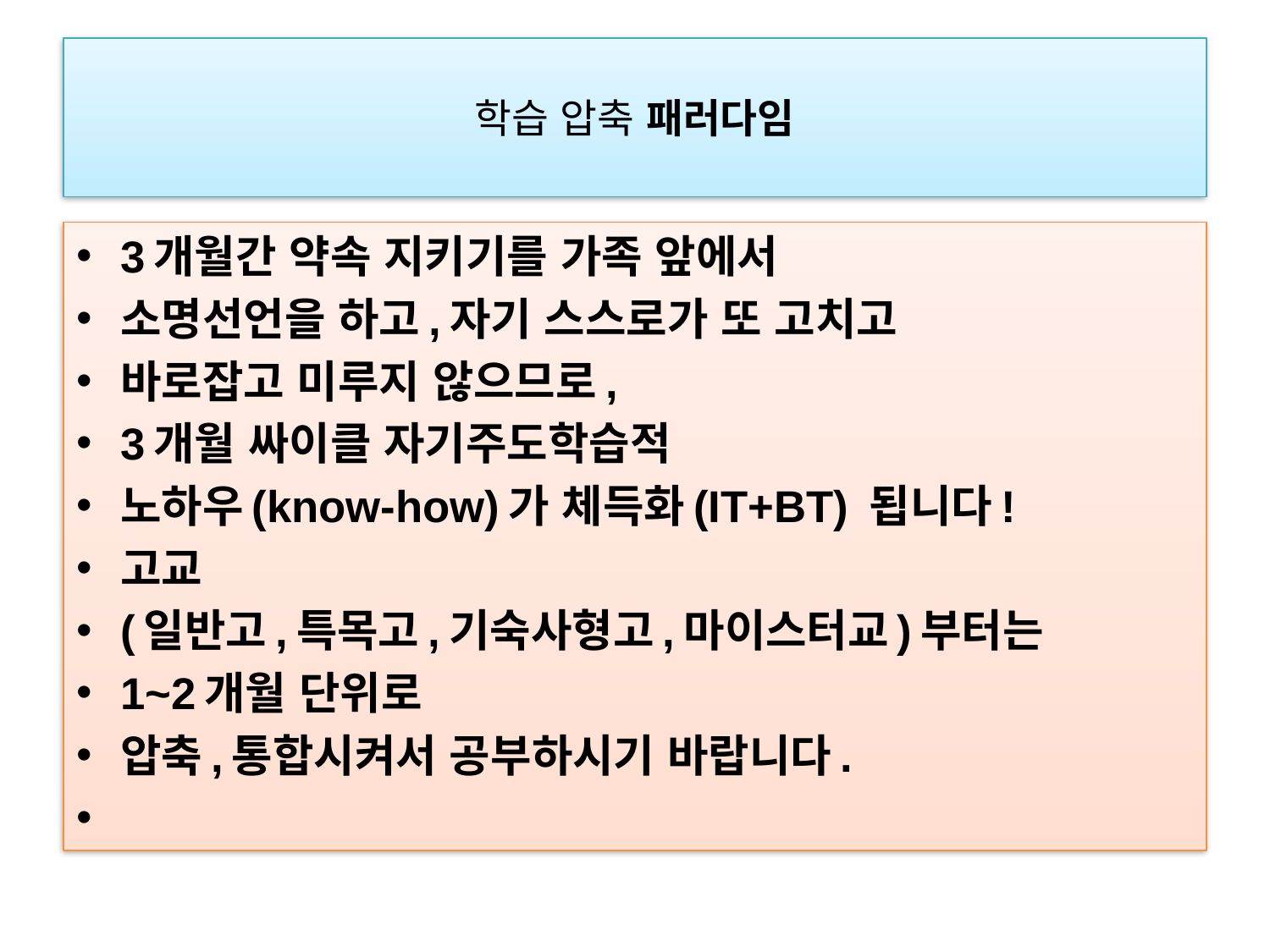

# 학습 압축 패러다임
3개월간 약속 지키기를 가족 앞에서
소명선언을 하고,자기 스스로가 또 고치고
바로잡고 미루지 않으므로,
3개월 싸이클 자기주도학습적
노하우(know-how)가 체득화(IT+BT) 됩니다!
고교
(일반고,특목고,기숙사형고,마이스터교)부터는
1~2개월 단위로
압축,통합시켜서 공부하시기 바랍니다.